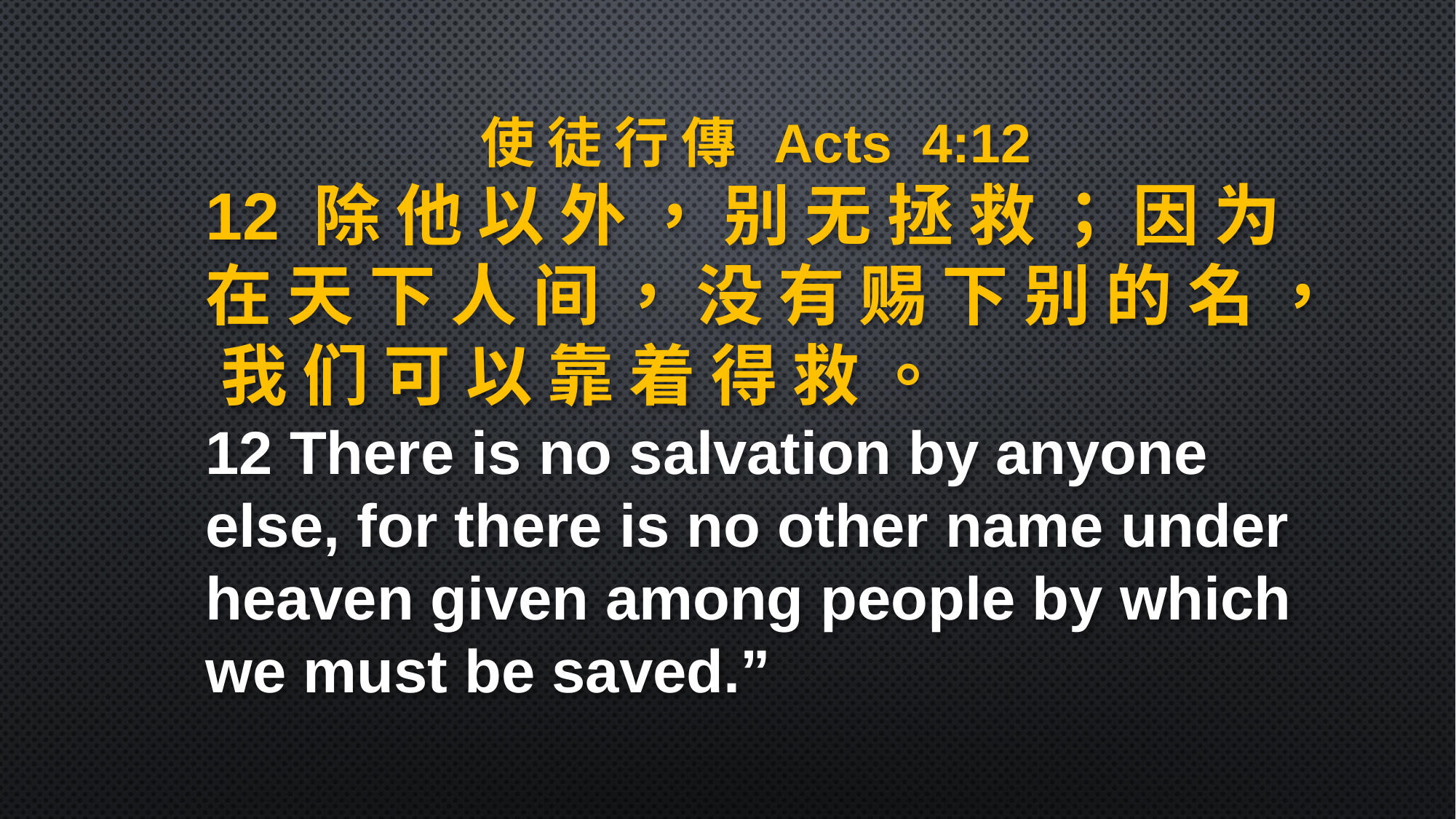

使 徒 行 傳  Acts  4:12
12 除 他 以 外 ， 别 无 拯 救 ； 因 为 在 天 下 人 间 ， 没 有 赐 下 别 的 名 ， 我 们 可 以 靠 着 得 救 。
12 There is no salvation by anyone else, for there is no other name under heaven given among people by which we must be saved.”